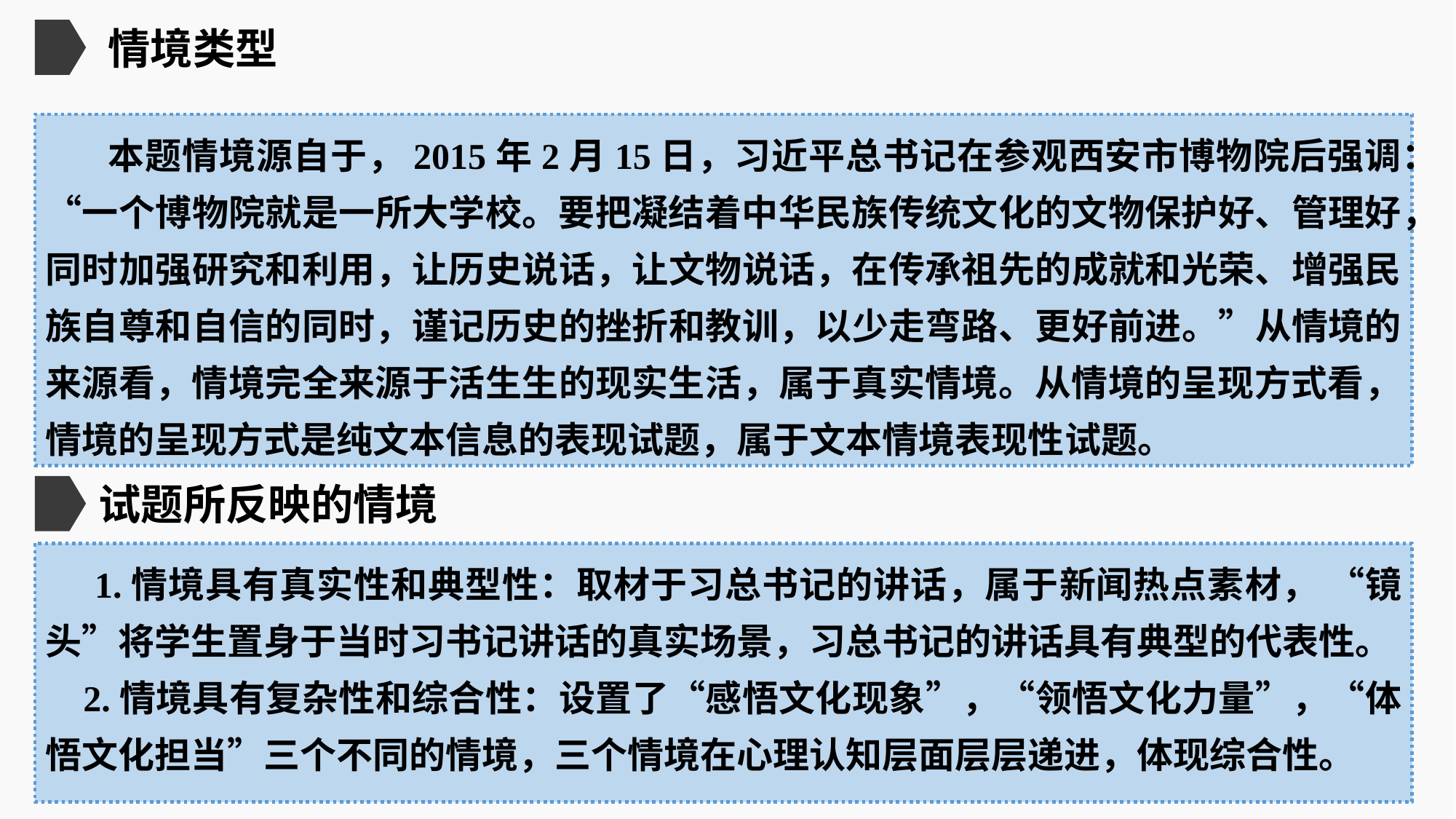

情境类型

      本题情境源自于，2015年2月15日，习近平总书记在参观西安市博物院后强调：“一个博物院就是一所大学校。要把凝结着中华民族传统文化的文物保护好、管理好，同时加强研究和利用，让历史说话，让文物说话，在传承祖先的成就和光荣、增强民族自尊和自信的同时，谨记历史的挫折和教训，以少走弯路、更好前进。”从情境的来源看，情境完全来源于活生生的现实生活，属于真实情境。从情境的呈现方式看，情境的呈现方式是纯文本信息的表现试题，属于文本情境表现性试题。
试题所反映的情境

     1.情境具有真实性和典型性：取材于习总书记的讲话，属于新闻热点素材， “镜头”将学生置身于当时习书记讲话的真实场景，习总书记的讲话具有典型的代表性。
    2.情境具有复杂性和综合性：设置了“感悟文化现象”，“领悟文化力量”，“体悟文化担当”三个不同的情境，三个情境在心理认知层面层层递进，体现综合性。